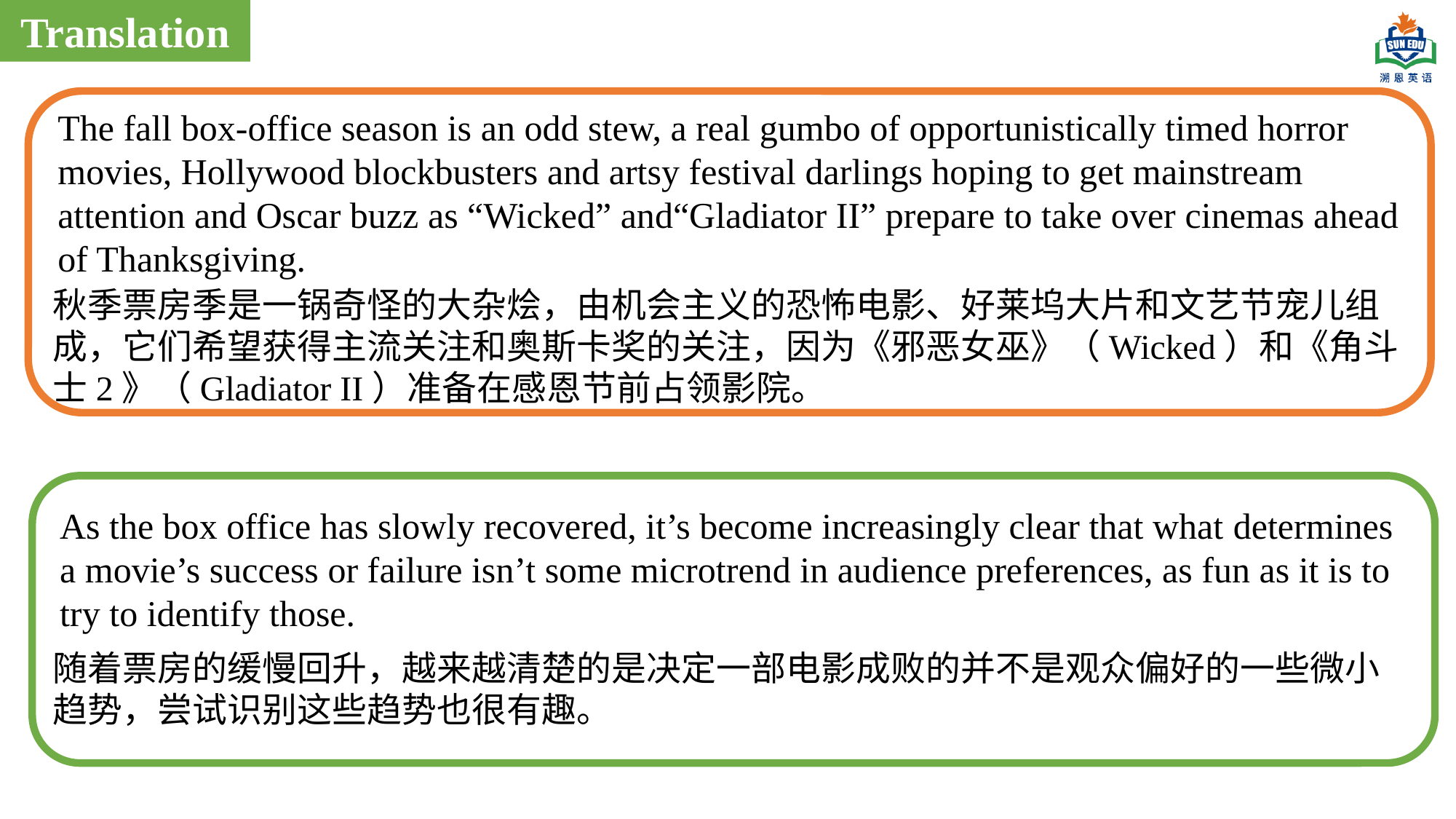

Translation

The fall box-office season is an odd stew, a real gumbo of opportunistically timed horror movies, Hollywood blockbusters and artsy festival darlings hoping to get mainstream attention and Oscar buzz as “Wicked” and“Gladiator II” prepare to take over cinemas ahead of Thanksgiving.
秋季票房季是一锅奇怪的大杂烩，由机会主义的恐怖电影、好莱坞大片和文艺节宠儿组成，它们希望获得主流关注和奥斯卡奖的关注，因为《邪恶女巫》（Wicked）和《角斗士2》（Gladiator II）准备在感恩节前占领影院。

As the box office has slowly recovered, it’s become increasingly clear that what determines a movie’s success or failure isn’t some microtrend in audience preferences, as fun as it is to try to identify those.
随着票房的缓慢回升，越来越清楚的是决定一部电影成败的并不是观众偏好的一些微小趋势，尝试识别这些趋势也很有趣。